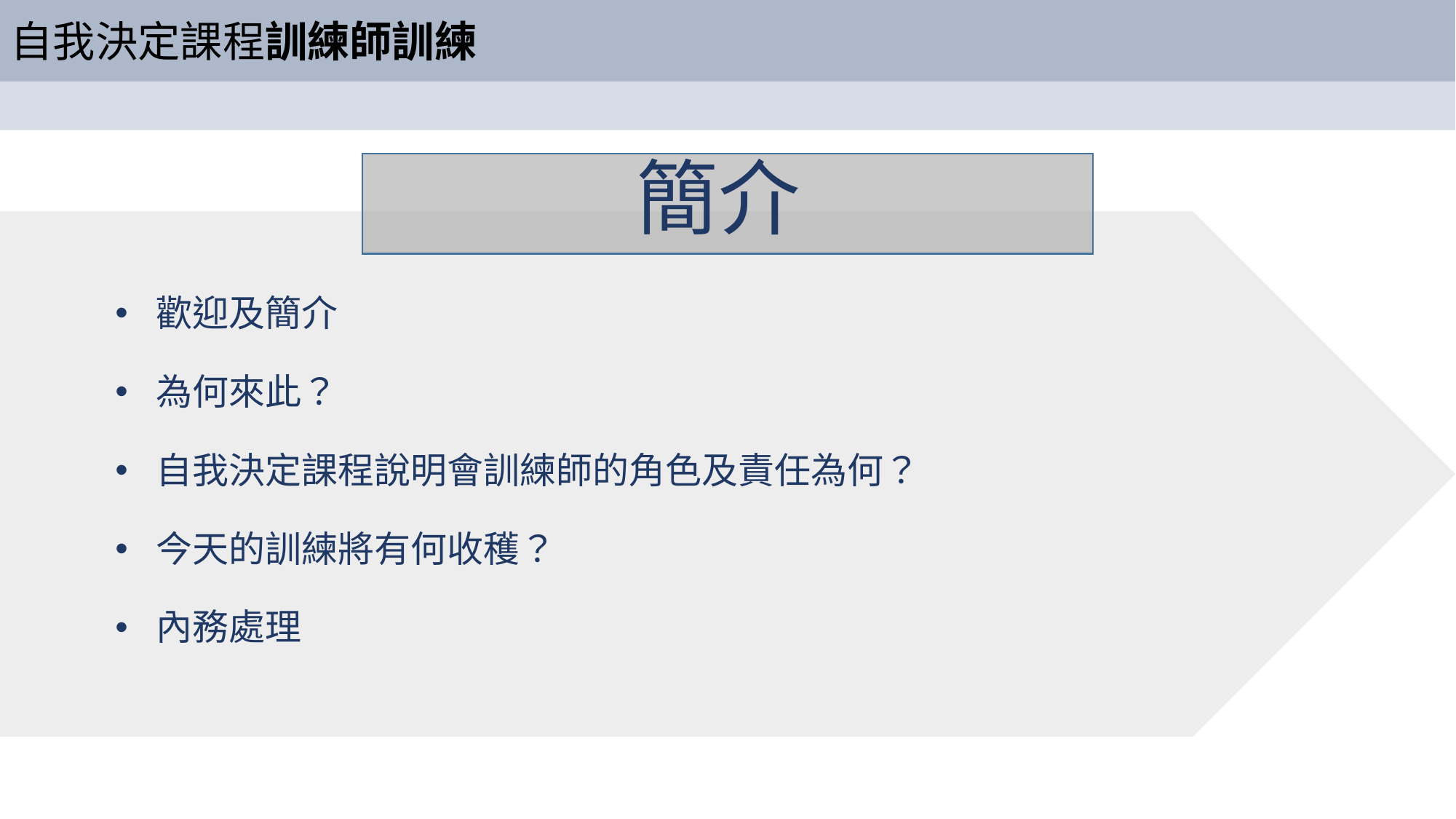

自我決定課程訓練師訓練

簡介

歡迎及簡介

為何來此？

自我決定課程說明會訓練師的角色及責任為何？

今天的訓練將有何收穫？

內務處理